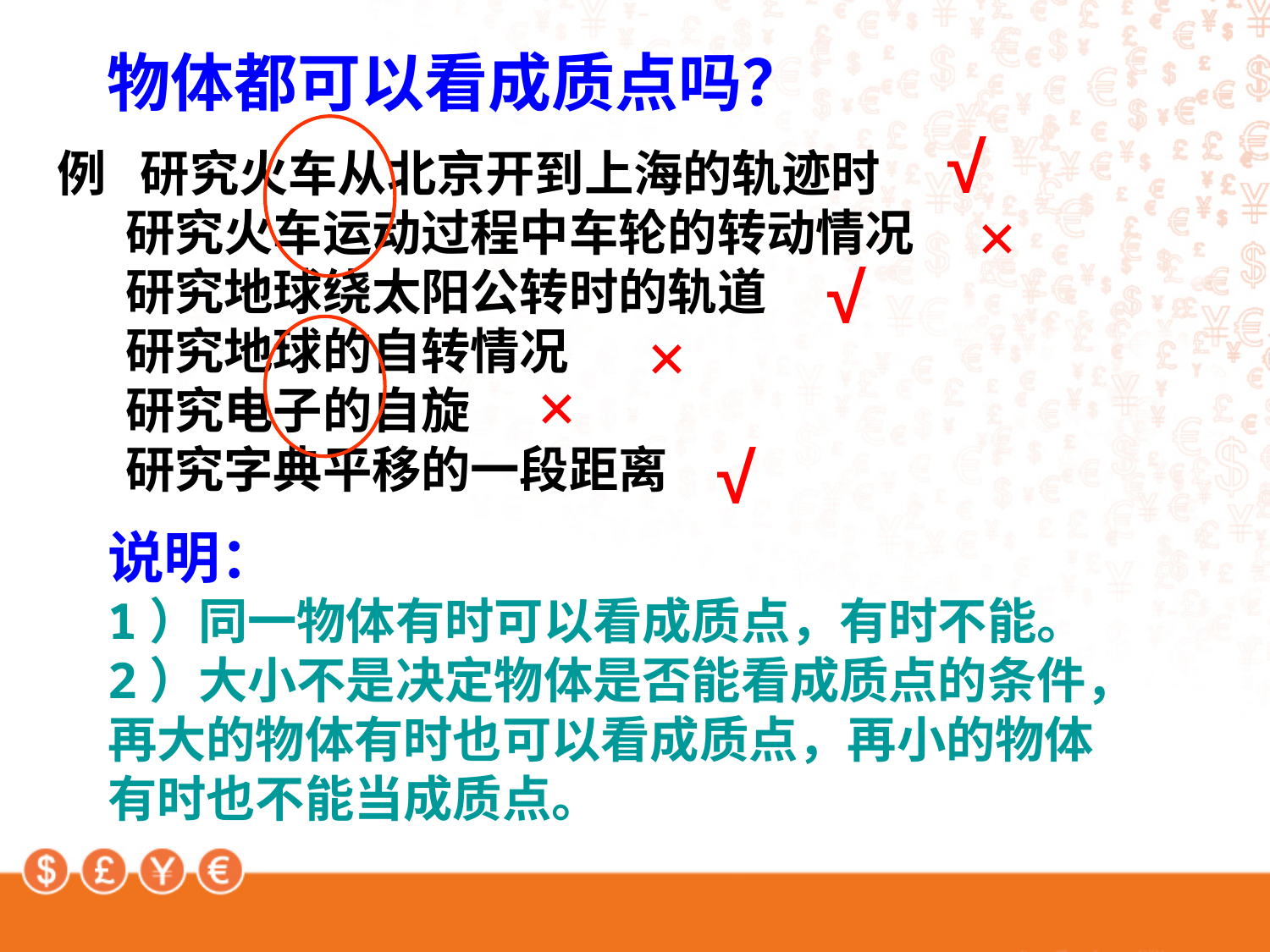

物体都可以看成质点吗？

√
例   研究火车从北京开到上海的轨迹时
     研究火车运动过程中车轮的转动情况
     研究地球绕太阳公转时的轨道
     研究地球的自转情况
     研究电子的自旋
     研究字典平移的一段距离
×
√
×

×
√
说明：
1）同一物体有时可以看成质点，有时不能。
2）大小不是决定物体是否能看成质点的条件，再大的物体有时也可以看成质点，再小的物体有时也不能当成质点。